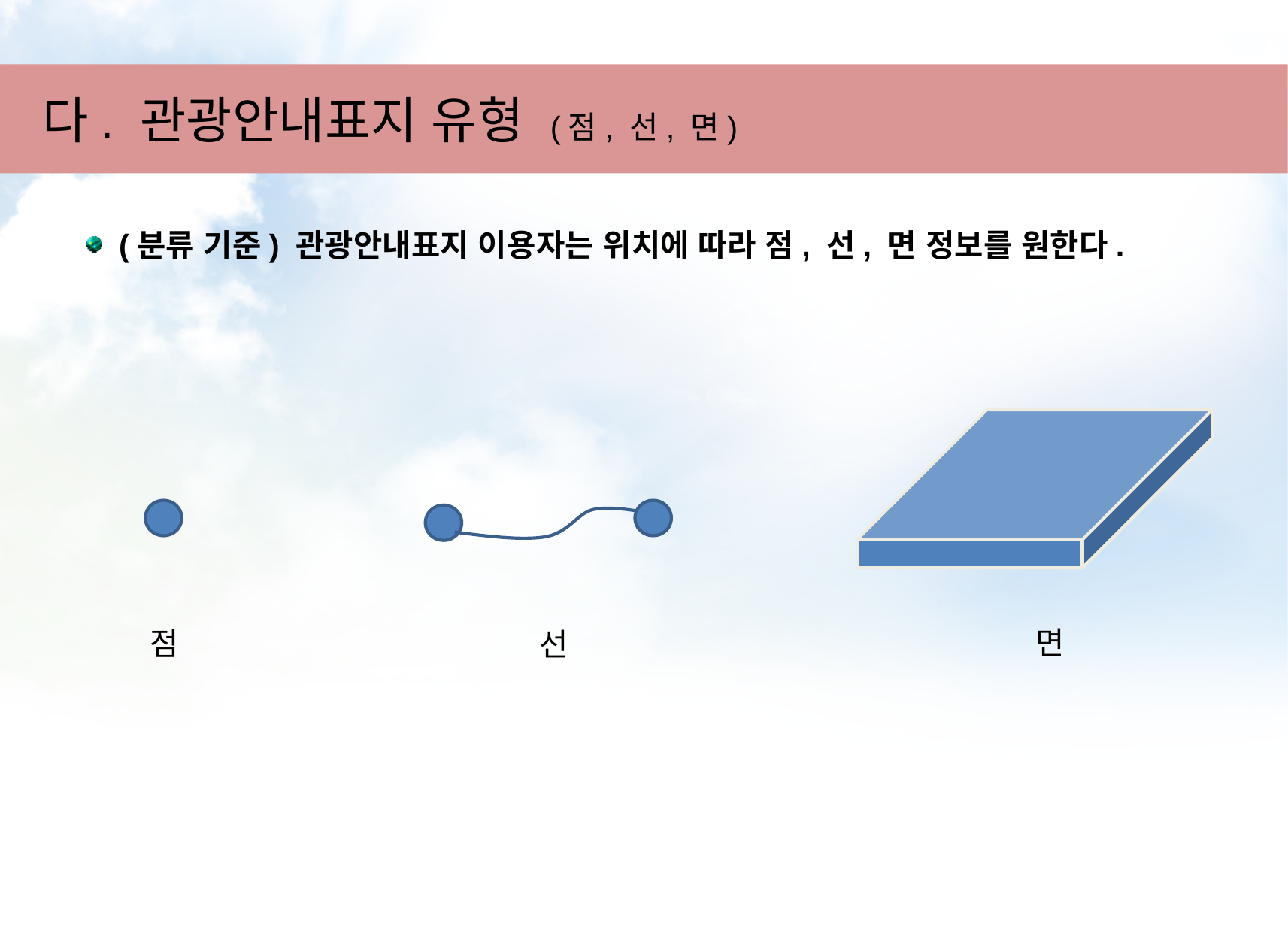

다. 관광안내표지 유형 (점, 선, 면)
(분류 기준) 관광안내표지 이용자는 위치에 따라 점, 선, 면 정보를 원한다.

면
점
선